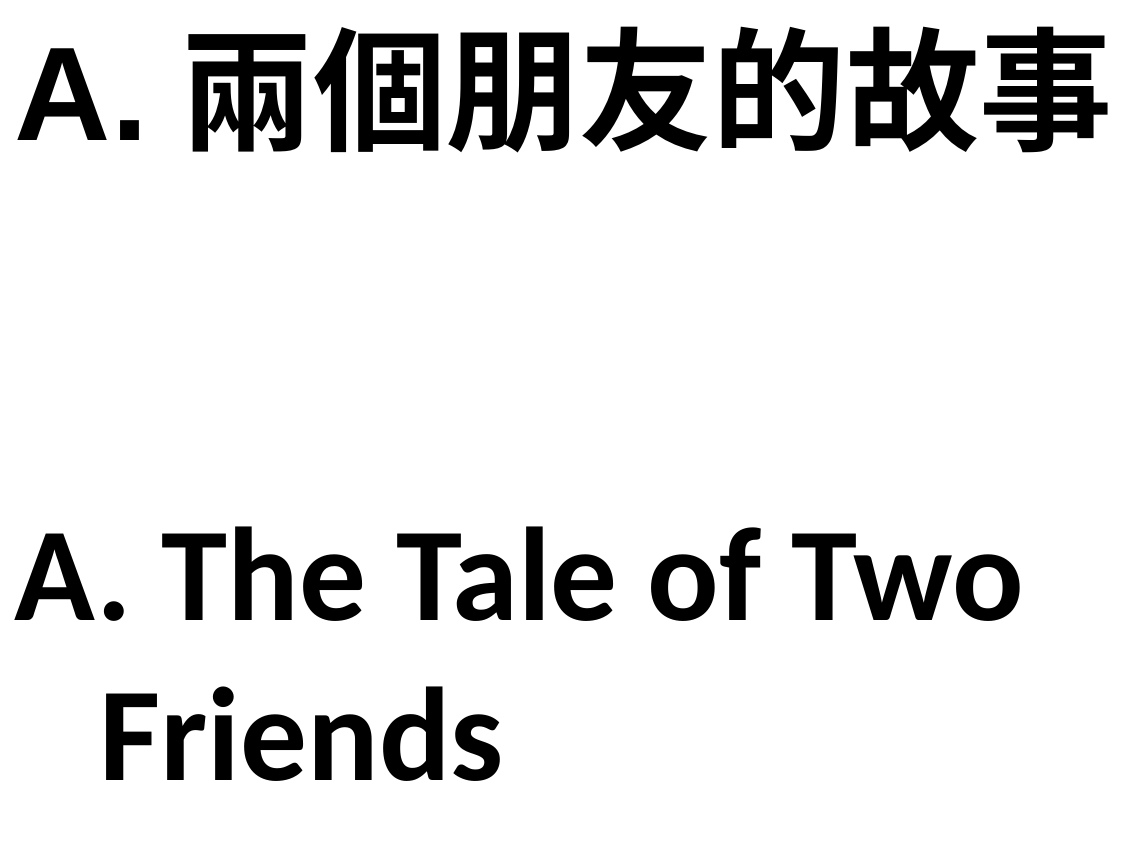

A.兩個朋友的故事:

A. The Tale of Two Friends